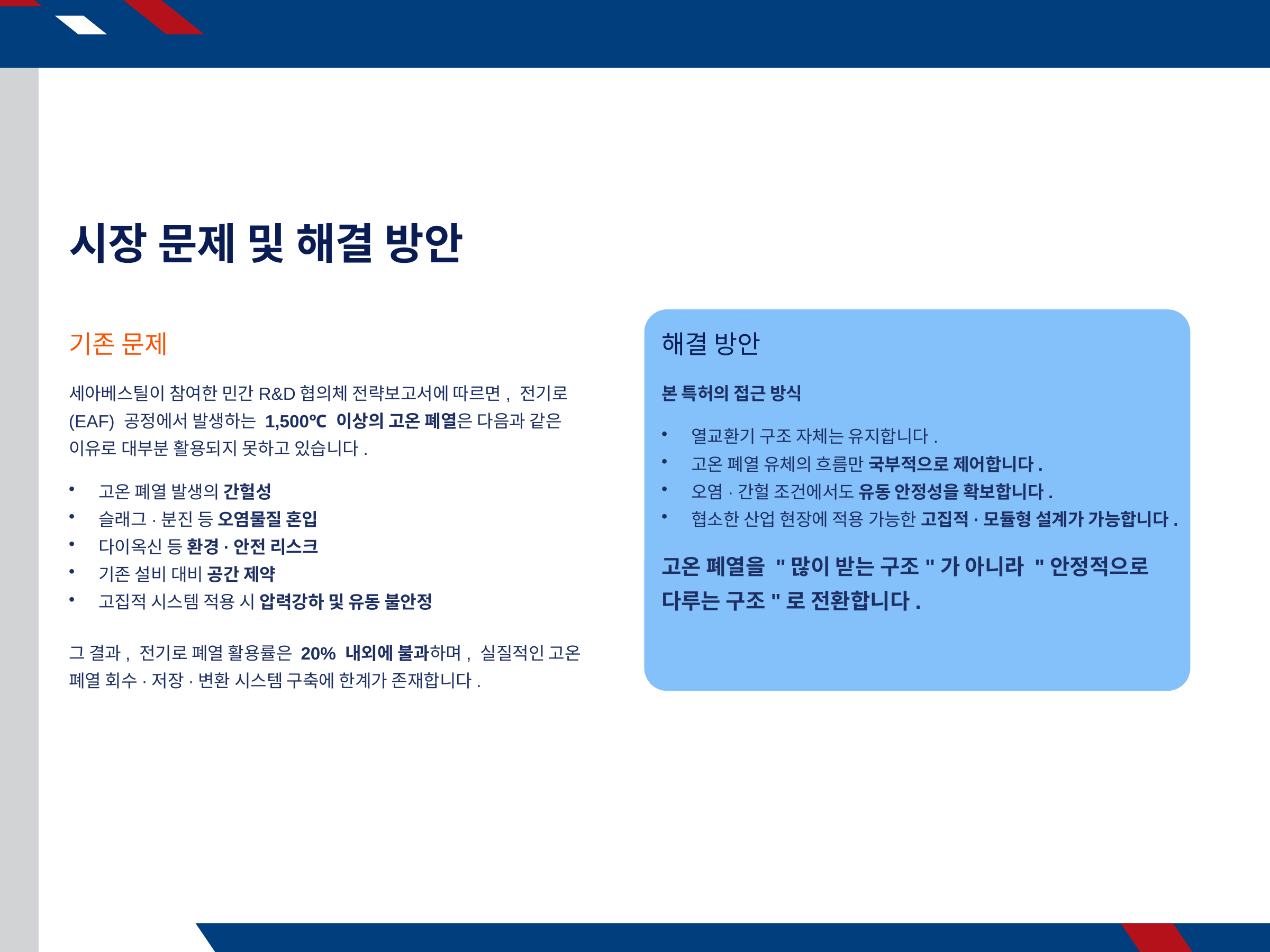

시장 문제 및 해결 방안

기존 문제
해결 방안
세아베스틸이 참여한 민간R&D협의체 전략보고서에 따르면, 전기로(EAF) 공정에서 발생하는 1,500℃ 이상의 고온 폐열은 다음과 같은 이유로 대부분 활용되지 못하고 있습니다.
본 특허의 접근 방식
열교환기 구조 자체는 유지합니다.
고온 폐열 유체의 흐름만 국부적으로 제어합니다.
오염·간헐 조건에서도 유동 안정성을 확보합니다.
협소한 산업 현장에 적용 가능한 고집적·모듈형 설계가 가능합니다.
고온 폐열 발생의 간헐성
슬래그·분진 등 오염물질 혼입
다이옥신 등 환경·안전 리스크
기존 설비 대비 공간 제약
고집적 시스템 적용 시 압력강하 및 유동 불안정
고온 폐열을 "많이 받는 구조"가 아니라 "안정적으로 다루는 구조"로 전환합니다.
그 결과, 전기로 폐열 활용률은 20% 내외에 불과하며, 실질적인 고온 폐열 회수·저장·변환 시스템 구축에 한계가 존재합니다.